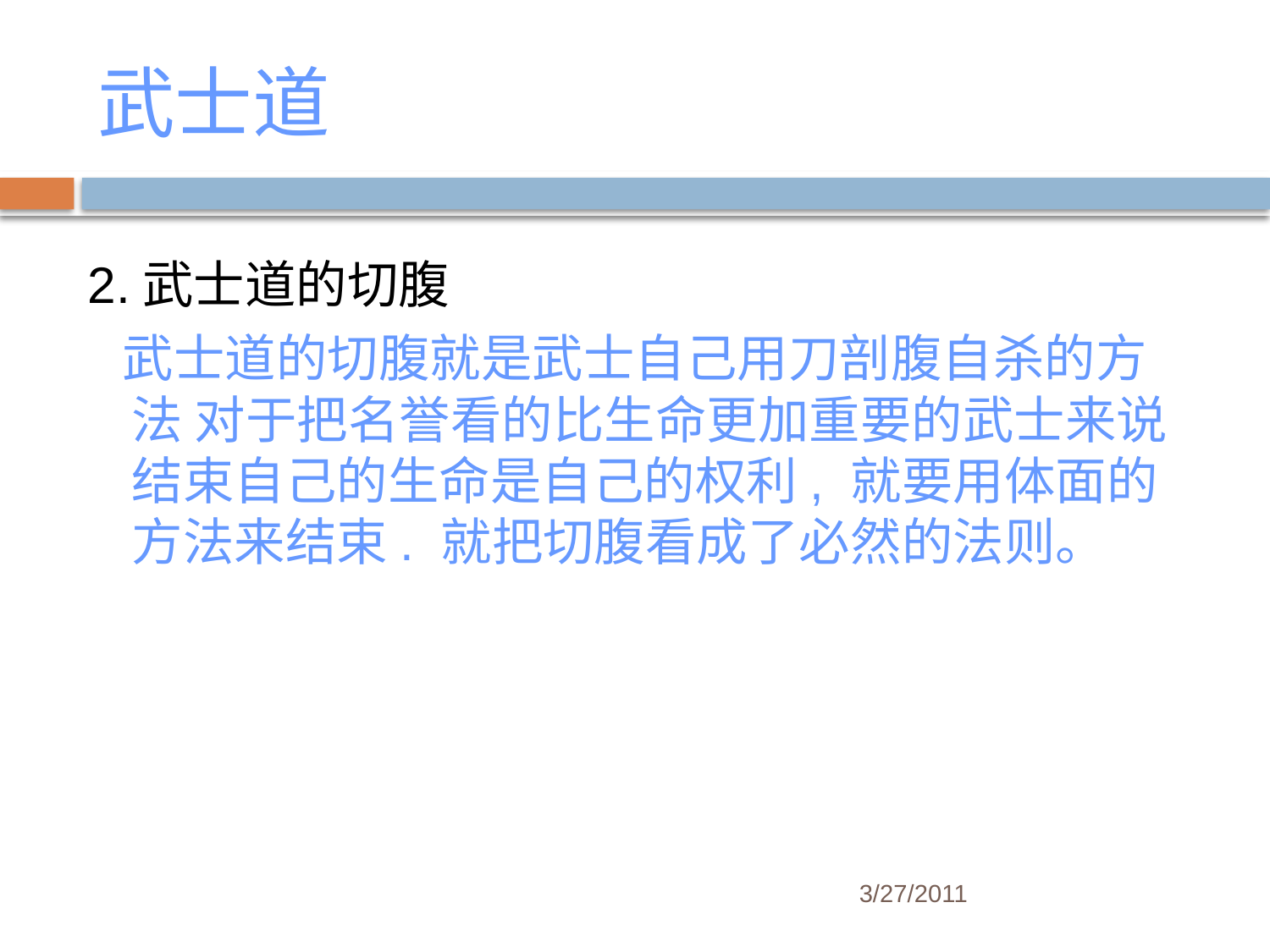

# 武士道
2.武士道的切腹
  武士道的切腹就是武士自己用刀剖腹自杀的方法 对于把名誉看的比生命更加重要的武士来说结束自己的生命是自己的权利, 就要用体面的方法来结束. 就把切腹看成了必然的法则。
3/27/2011